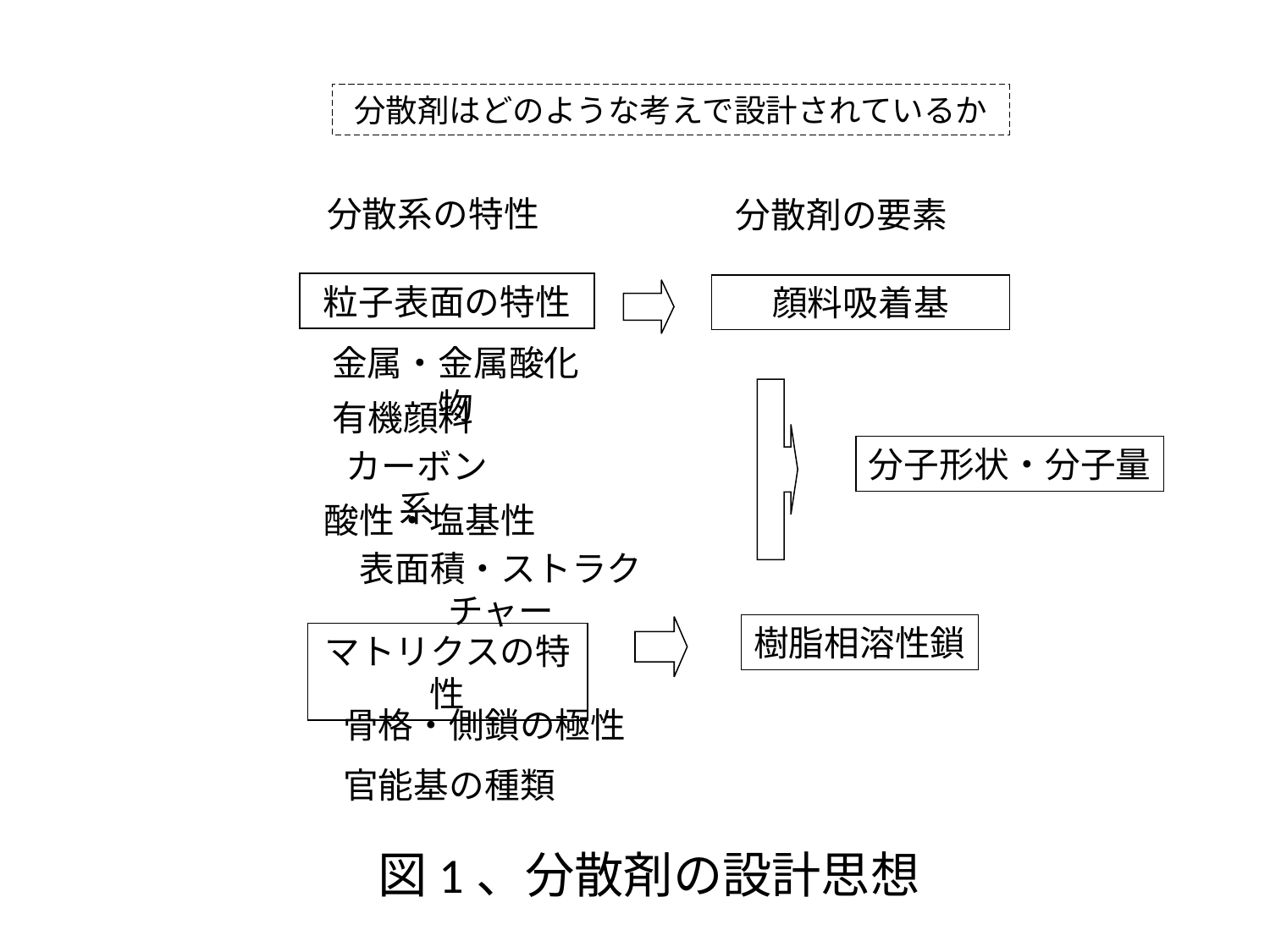

分散剤はどのような考えで設計されているか
分散系の特性
分散剤の要素
粒子表面の特性
顔料吸着基

金属・金属酸化物

有機顔料
分子形状・分子量
カーボン系
酸性・塩基性
表面積・ストラクチャー
樹脂相溶性鎖

マトリクスの特性
骨格・側鎖の極性
官能基の種類
# 図1、分散剤の設計思想